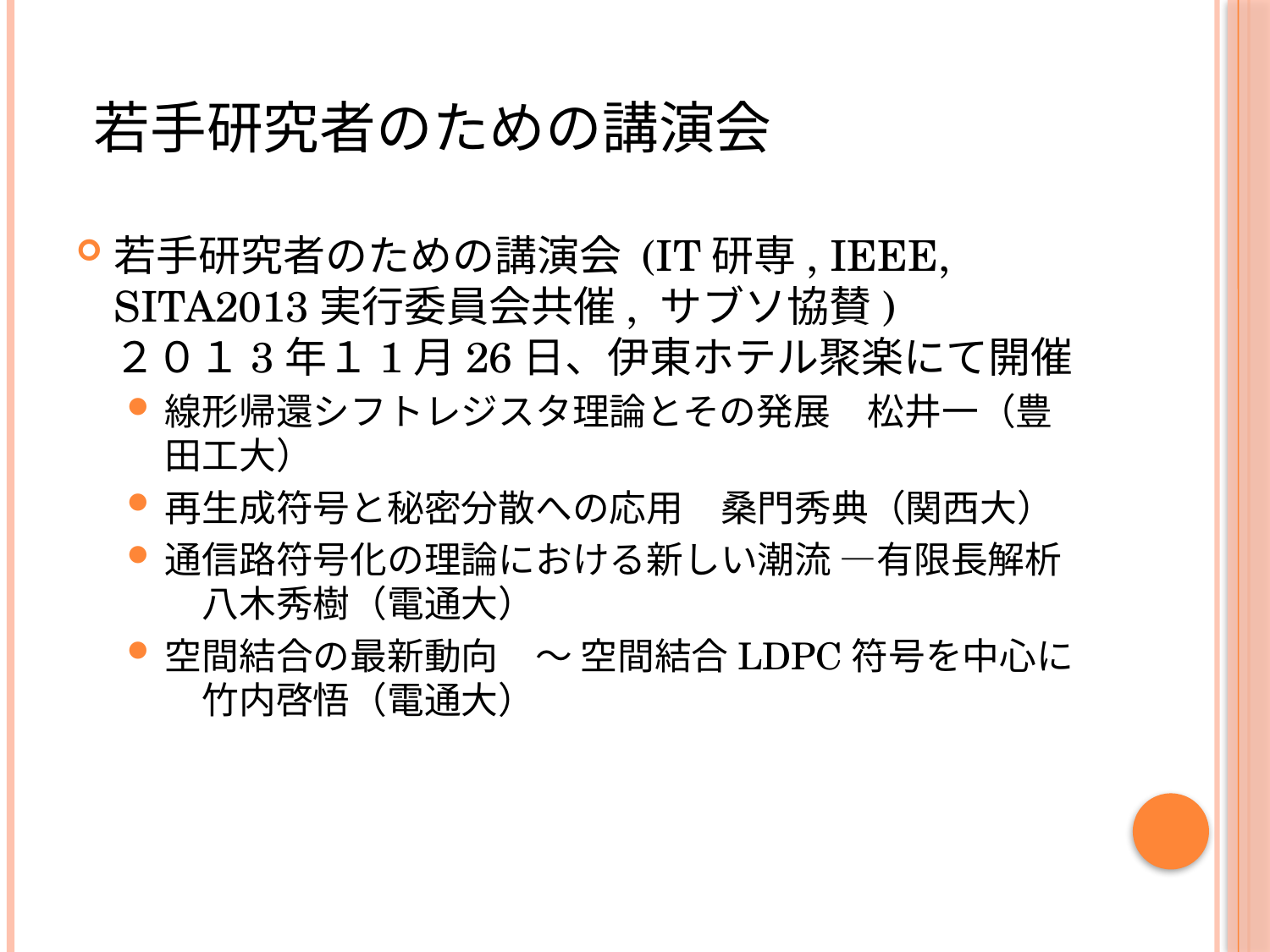

若手研究者のための講演会
若手研究者のための講演会 (IT研専, IEEE, SITA2013実行委員会共催, サブソ協賛)
２０１3年１1月26日、伊東ホテル聚楽にて開催
線形帰還シフトレジスタ理論とその発展　松井一（豊田工大）
再生成符号と秘密分散への応用　桑門秀典（関西大）
通信路符号化の理論における新しい潮流 ―有限長解析　八木秀樹（電通大）
空間結合の最新動向　～ 空間結合LDPC符号を中心に 　竹内啓悟（電通大）